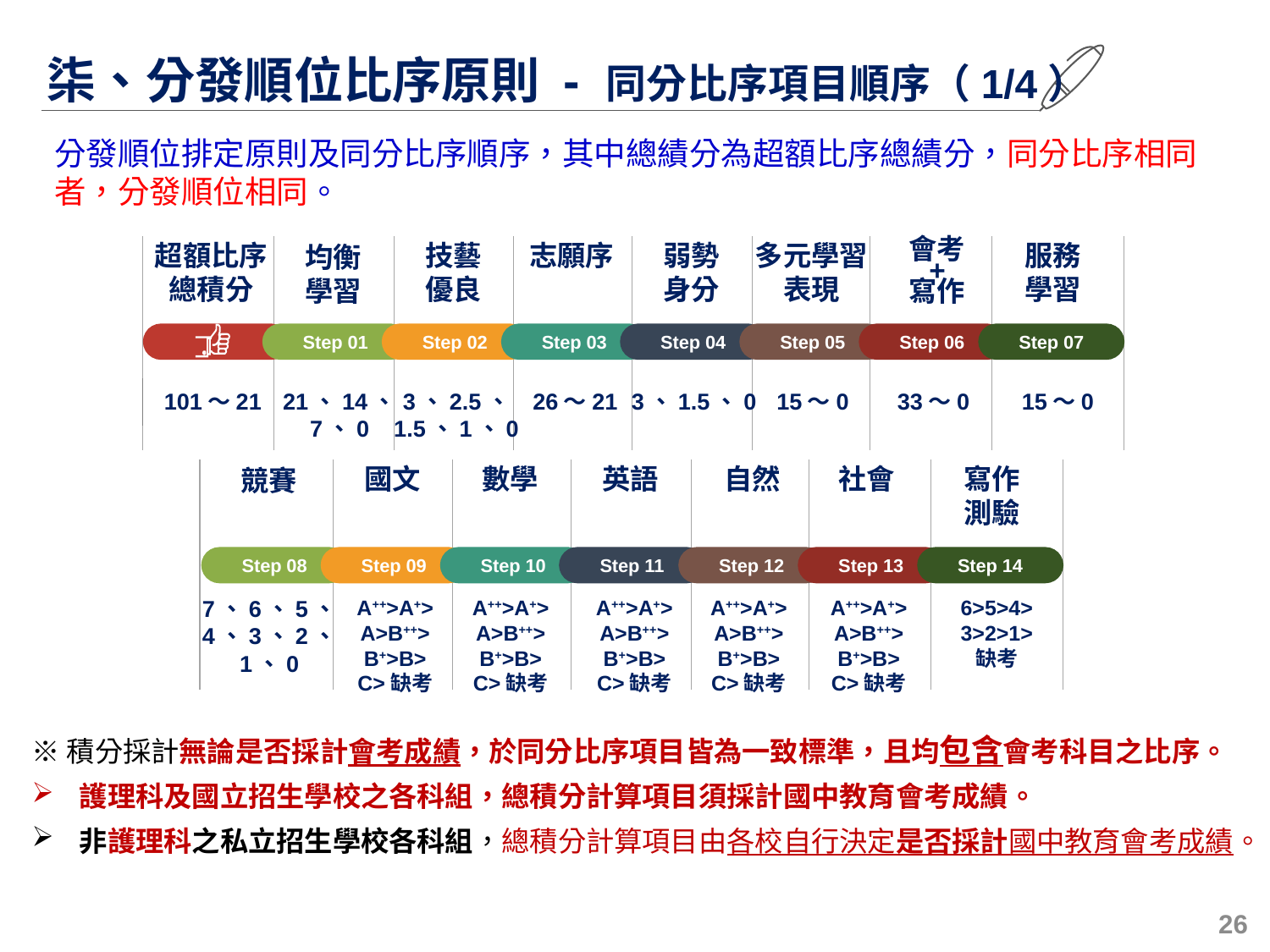

柒、分發順位比序原則 - 同分比序項目順序（1/4）
分發順位排定原則及同分比序順序，其中總績分為超額比序總績分，同分比序相同者，分發順位相同。
超額比序
總積分
技藝
優良
均衡
學習

Step 01
Step 02
Step 03
Step 04
Step 05
Step 06
Step 07

101～21
21、14、
7、0
3、2.5、
1.5、1、0
26～21
3、1.5、0
15～0
33～0
15～0
志願序
弱勢
身分
多元學習
表現
服務
學習
會考
+
寫作
數學
英語
自然
社會
寫作
測驗
國文
競賽
Step 08
Step 09
Step 10
Step 11
Step 12
Step 13
Step 14
7、6、5、
4、3、2、
1、0
A++>A+>
A>B++>
B+>B>
C>缺考
A++>A+>
A>B++>
B+>B>
C>缺考
A++>A+>
A>B++>
B+>B>
C>缺考
A++>A+>
A>B++>
B+>B>
C>缺考
A++>A+>
A>B++>
B+>B>
C>缺考
6>5>4>
3>2>1>
缺考
※積分採計無論是否採計會考成績，於同分比序項目皆為一致標準，且均包含會考科目之比序。
護理科及國立招生學校之各科組，總積分計算項目須採計國中教育會考成績。
非護理科之私立招生學校各科組，總積分計算項目由各校自行決定是否採計國中教育會考成績。
26